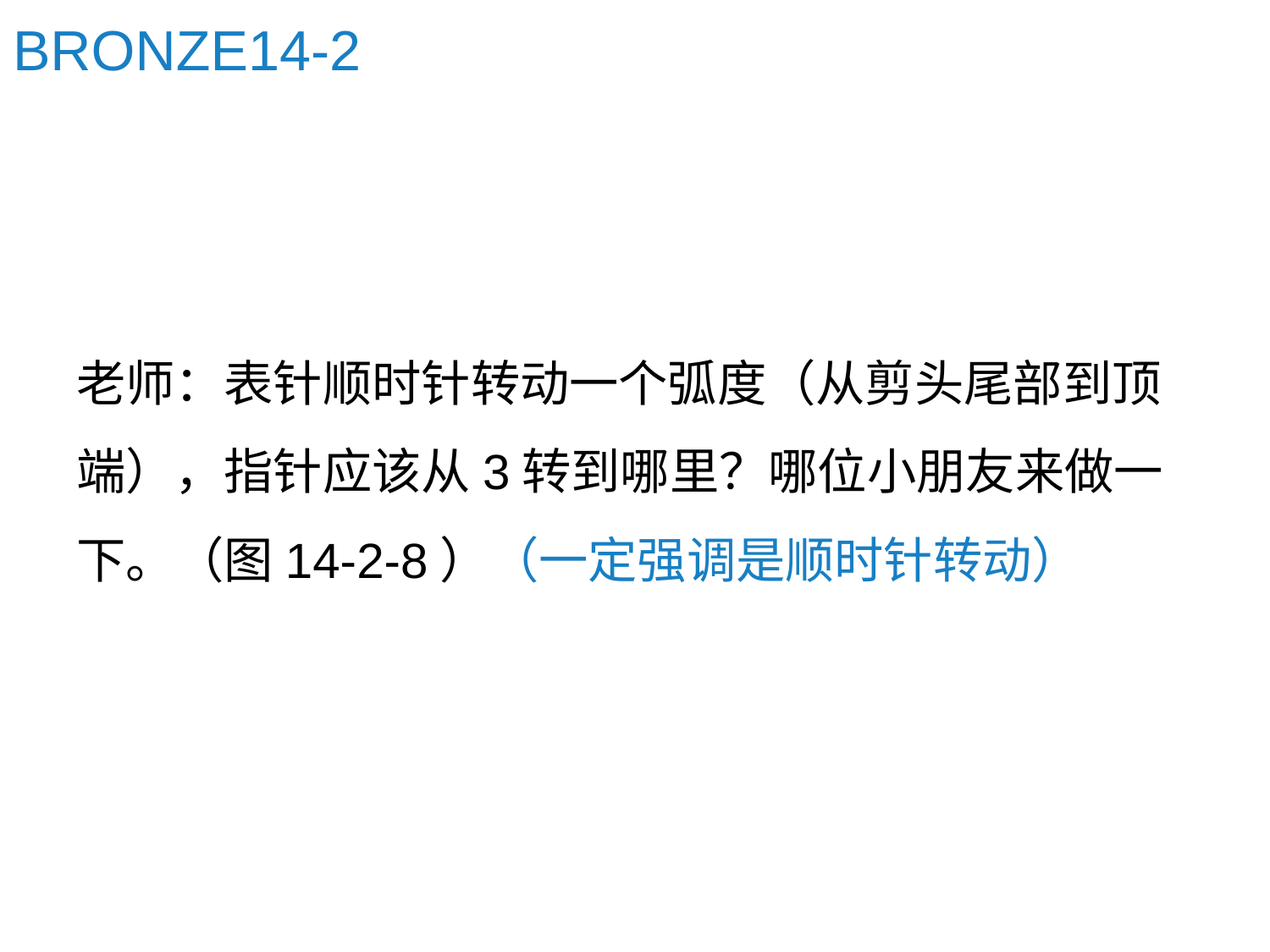

# BRONZE14-2
老师：表针顺时针转动一个弧度（从剪头尾部到顶端），指针应该从3转到哪里？哪位小朋友来做一下。（图14-2-8）（一定强调是顺时针转动）